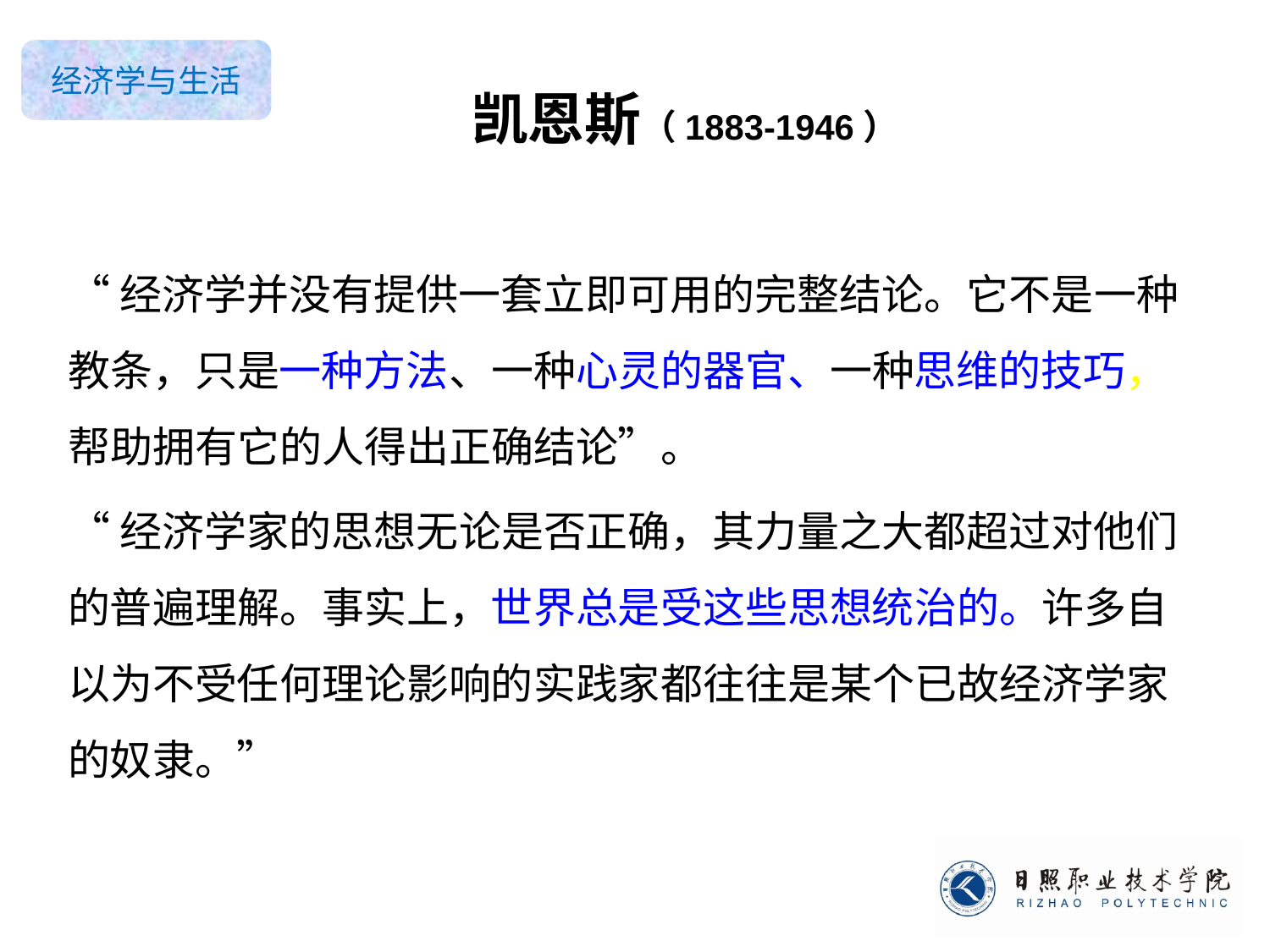

# 凯恩斯（1883-1946）
“经济学并没有提供一套立即可用的完整结论。它不是一种教条，只是一种方法、一种心灵的器官、一种思维的技巧，帮助拥有它的人得出正确结论”。
“经济学家的思想无论是否正确，其力量之大都超过对他们的普遍理解。事实上，世界总是受这些思想统治的。许多自以为不受任何理论影响的实践家都往往是某个已故经济学家的奴隶。”